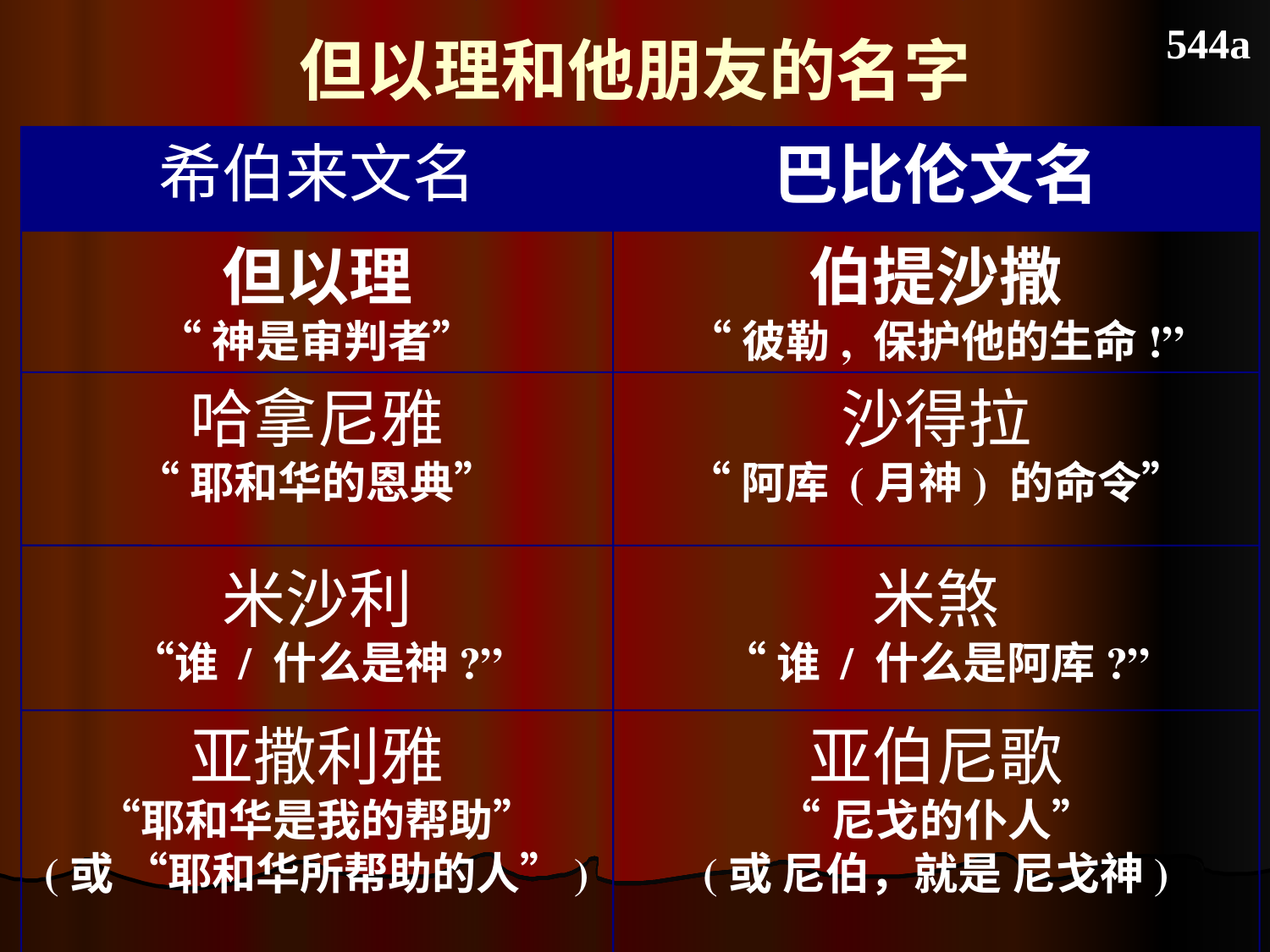

# 但以理和他朋友的名字
544a
希伯来文名

巴比伦文名

但以理
“神是审判者”

伯提沙撒
“彼勒, 保护他的生命!”
哈拿尼雅
“耶和华的恩典”

沙得拉
“阿库 (月神) 的命令”

米沙利
“谁 / 什么是神?”
米煞
“谁 / 什么是阿库?”

亚撒利雅
“耶和华是我的帮助”
(或 “耶和华所帮助的人”)

亚伯尼歌
“尼戈的仆人”
(或 尼伯，就是 尼戈神)